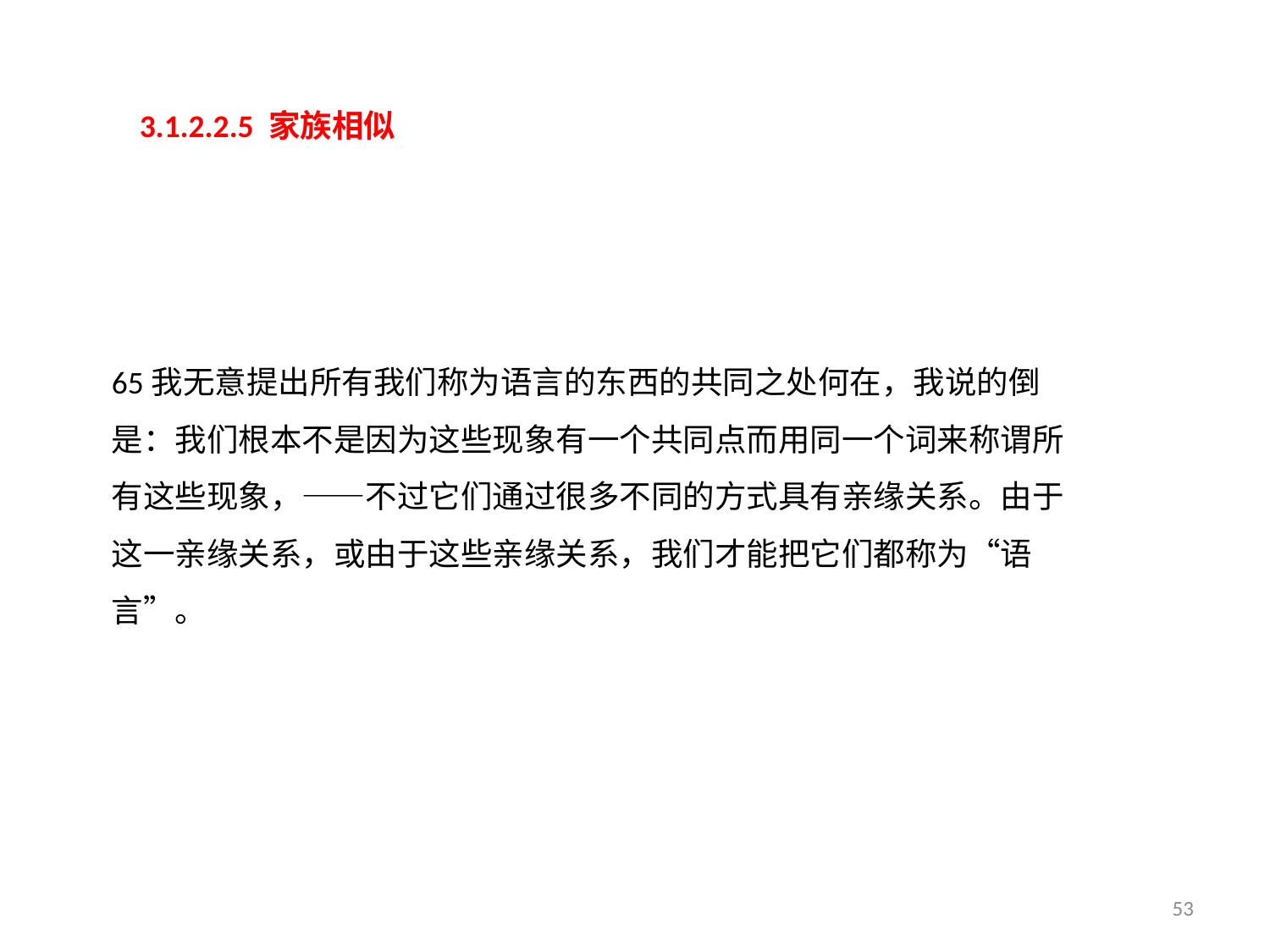

3.1.2.2.5 家族相似
65我无意提出所有我们称为语言的东西的共同之处何在，我说的倒是：我们根本不是因为这些现象有一个共同点而用同一个词来称谓所有这些现象，——不过它们通过很多不同的方式具有亲缘关系。由于这一亲缘关系，或由于这些亲缘关系，我们才能把它们都称为“语言”。
53